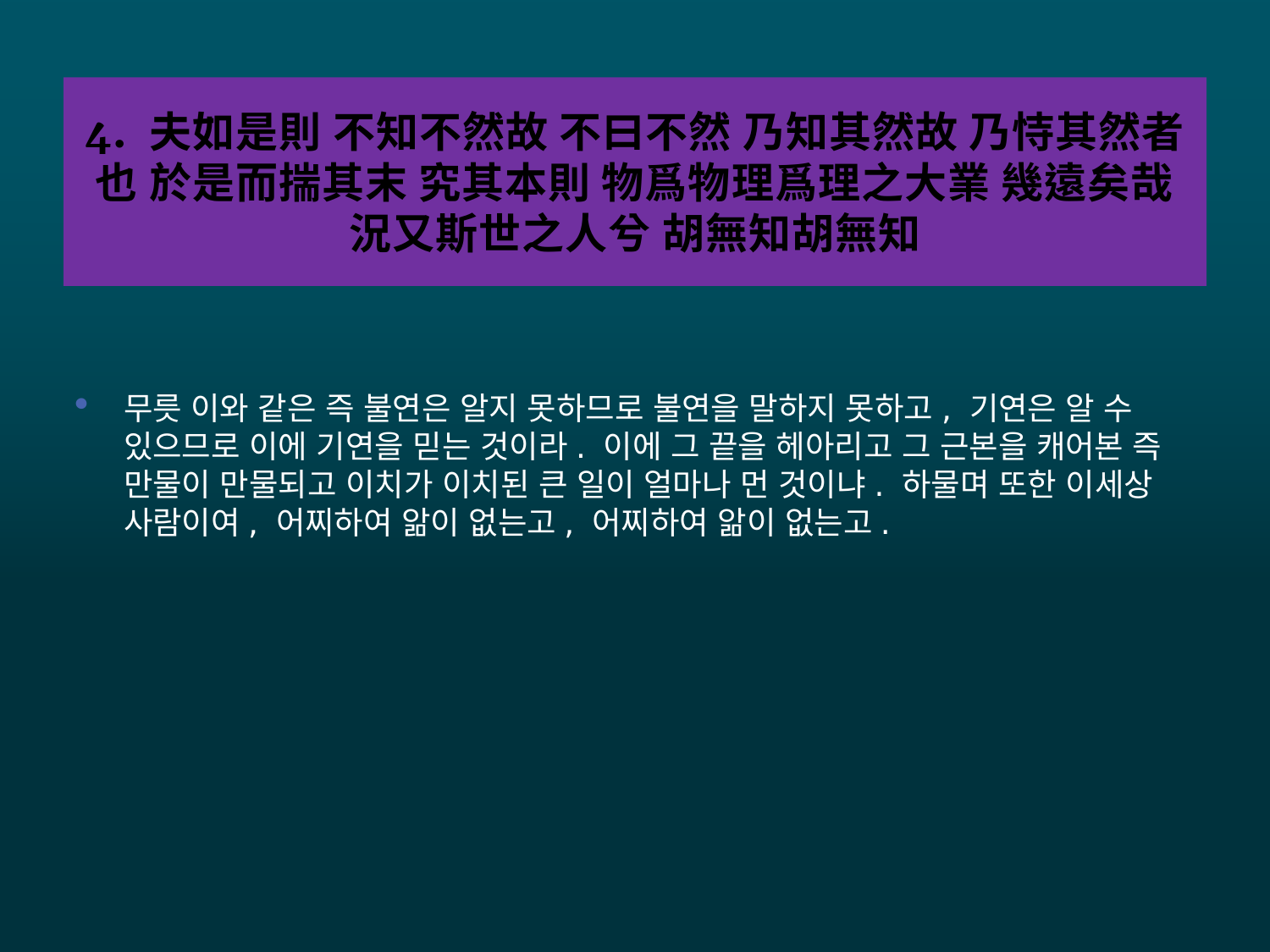

# 4. 夫如是則 不知不然故 不曰不然 乃知其然故 乃恃其然者也 於是而揣其末 究其本則 物爲物理爲理之大業 幾遠矣哉 況又斯世之人兮 胡無知胡無知
무릇 이와 같은 즉 불연은 알지 못하므로 불연을 말하지 못하고, 기연은 알 수 있으므로 이에 기연을 믿는 것이라. 이에 그 끝을 헤아리고 그 근본을 캐어본 즉 만물이 만물되고 이치가 이치된 큰 일이 얼마나 먼 것이냐. 하물며 또한 이세상 사람이여, 어찌하여 앎이 없는고, 어찌하여 앎이 없는고.